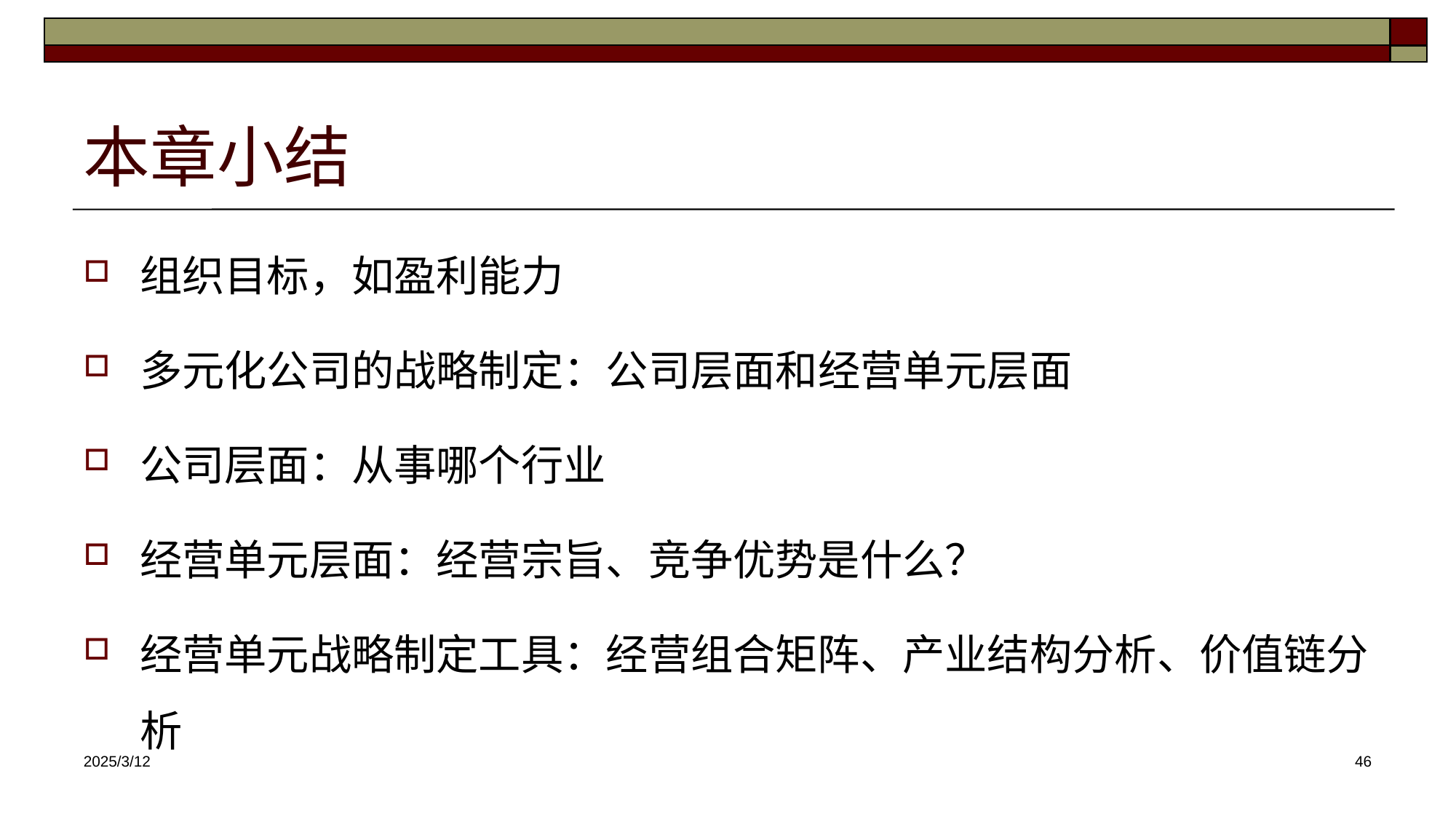

# 本章小结
组织目标，如盈利能力
多元化公司的战略制定：公司层面和经营单元层面
公司层面：从事哪个行业
经营单元层面：经营宗旨、竞争优势是什么？
经营单元战略制定工具：经营组合矩阵、产业结构分析、价值链分析
2025/3/12
46